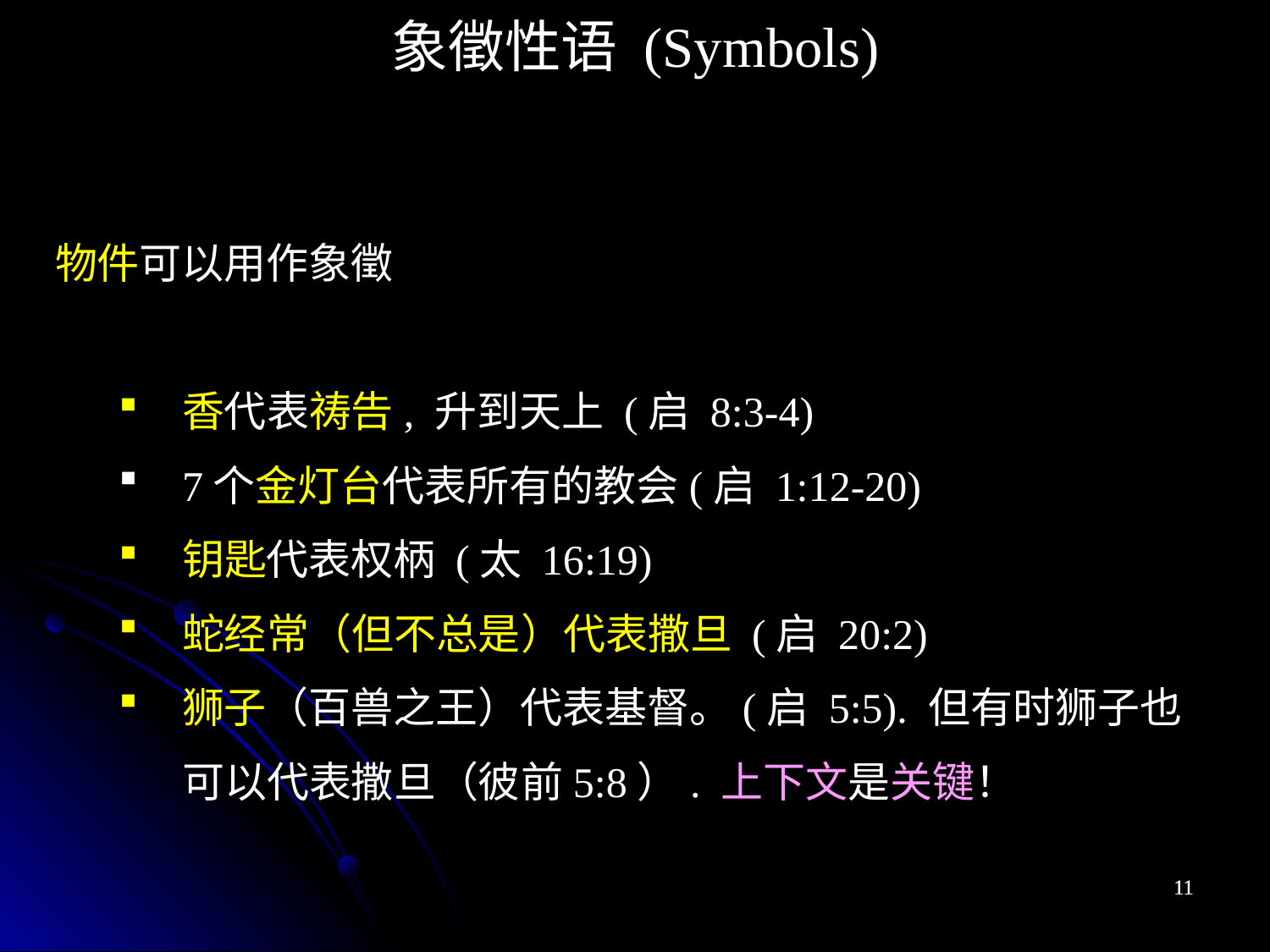

象徵性语 (Symbols)
物件可以用作象徵

香代表祷告, 升到天上 (启 8:3-4)
7个金灯台代表所有的教会(启 1:12-20)
钥匙代表权柄 (太 16:19)
蛇经常（但不总是）代表撒旦 (启 20:2)
狮子（百兽之王）代表基督。(启 5:5). 但有时狮子也可以代表撒旦（彼前5:8）. 上下文是关键！
11
11